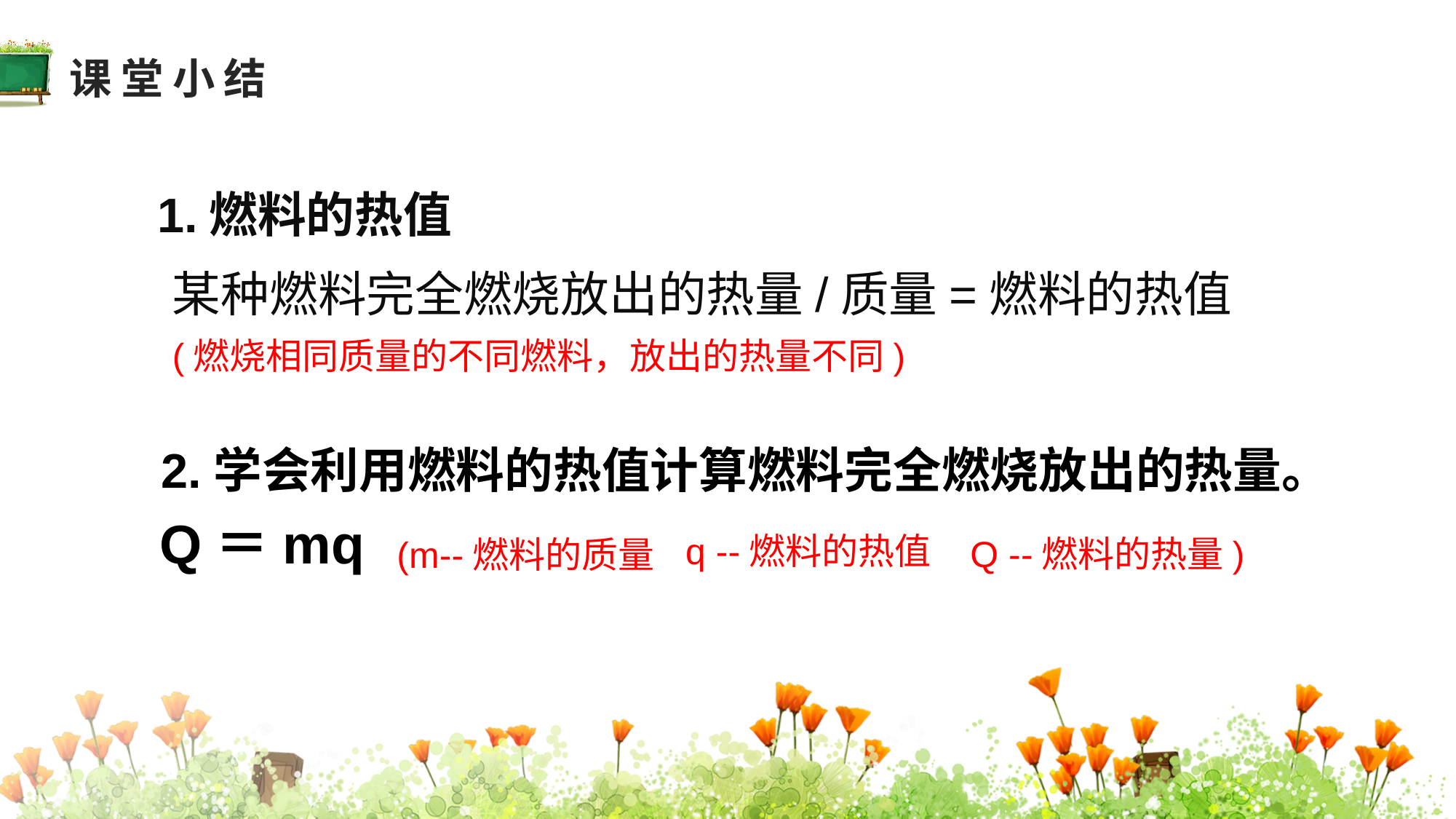

课堂小结
 1.燃料的热值
某种燃料完全燃烧放出的热量/质量=燃料的热值
(燃烧相同质量的不同燃料，放出的热量不同)
 2.学会利用燃料的热值计算燃料完全燃烧放出的热量。
Q＝mq
q --燃料的热值
Q --燃料的热量)
(m--燃料的质量